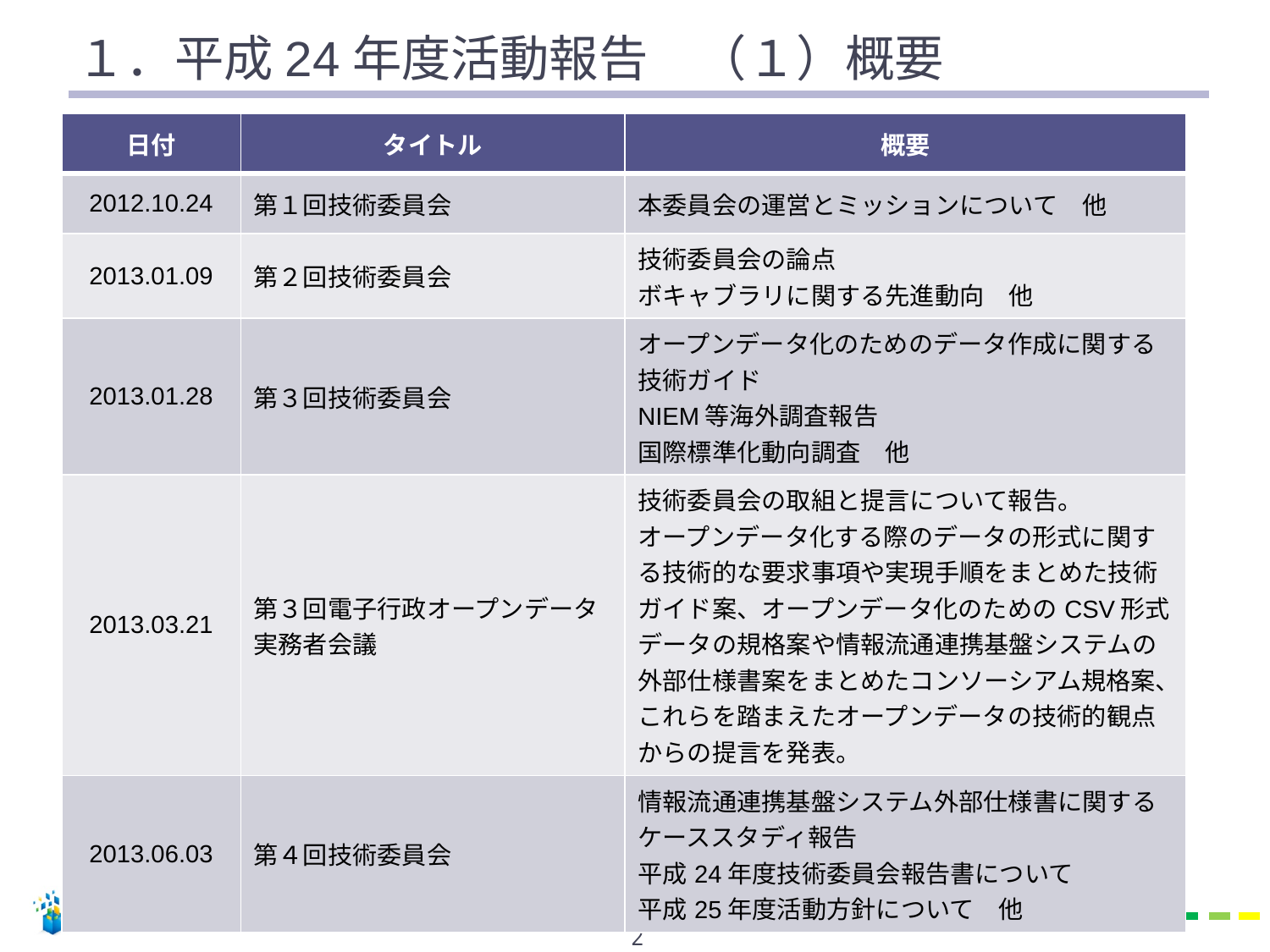

# １．平成24年度活動報告　（１）概要
| 日付 | タイトル | 概要 |
| --- | --- | --- |
| 2012.10.24 | 第１回技術委員会 | 本委員会の運営とミッションについて　他 |
| 2013.01.09 | 第２回技術委員会 | 技術委員会の論点 ボキャブラリに関する先進動向　他 |
| 2013.01.28 | 第３回技術委員会 | オープンデータ化のためのデータ作成に関する技術ガイド NIEM等海外調査報告 国際標準化動向調査　他 |
| 2013.03.21 | 第３回電子行政オープンデータ実務者会議 | 技術委員会の取組と提言について報告。 オープンデータ化する際のデータの形式に関する技術的な要求事項や実現手順をまとめた技術ガイド案、オープンデータ化のためのCSV形式データの規格案や情報流通連携基盤システムの外部仕様書案をまとめたコンソーシアム規格案、これらを踏まえたオープンデータの技術的観点からの提言を発表。 |
| 2013.06.03 | 第４回技術委員会 | 情報流通連携基盤システム外部仕様書に関するケーススタディ報告 平成24年度技術委員会報告書について 平成25年度活動方針について　他 |
2